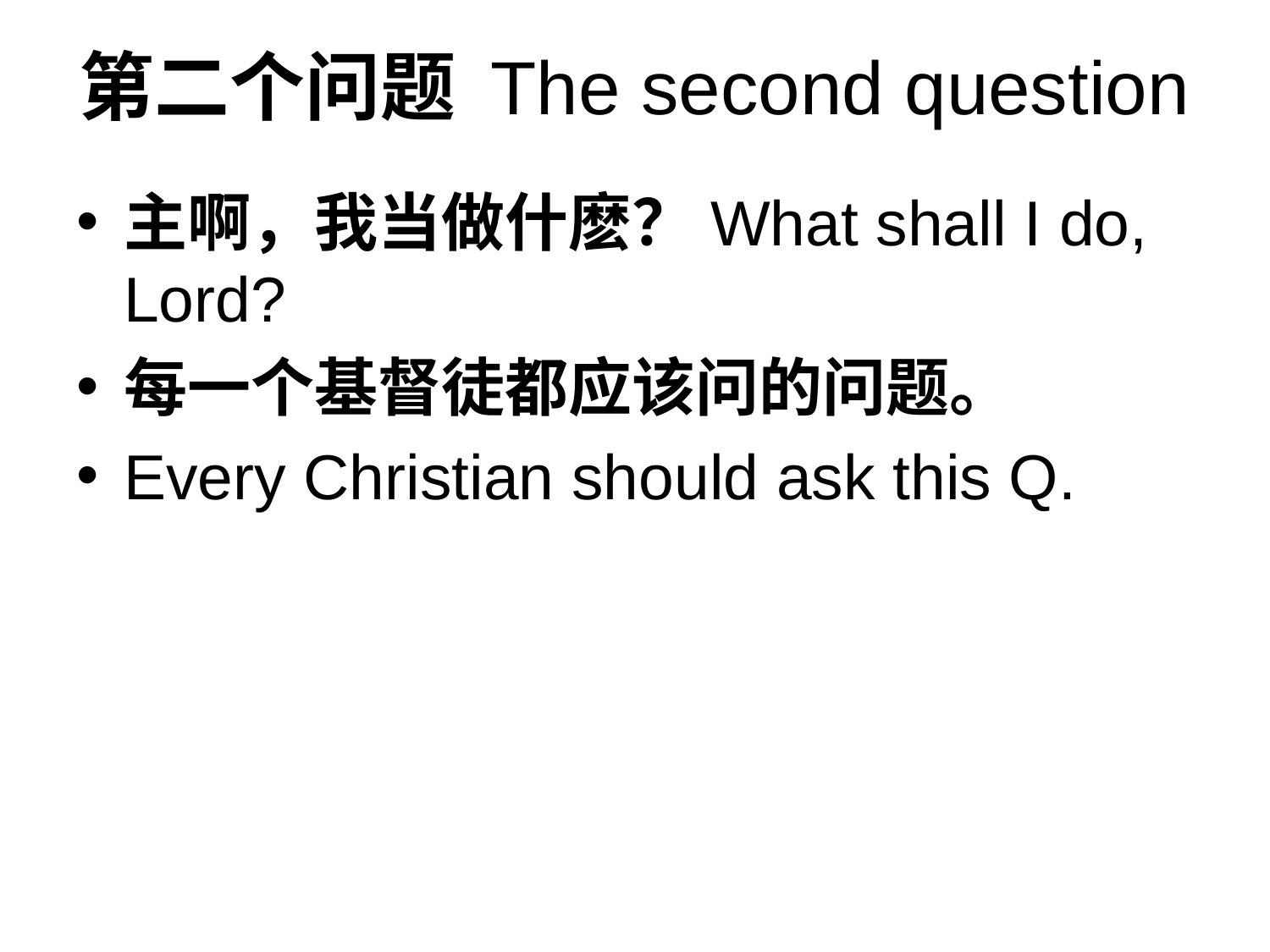

# 第二个问题 The second question
主啊，我当做什麽？What shall I do, Lord?
每一个基督徒都应该问的问题。
Every Christian should ask this Q.